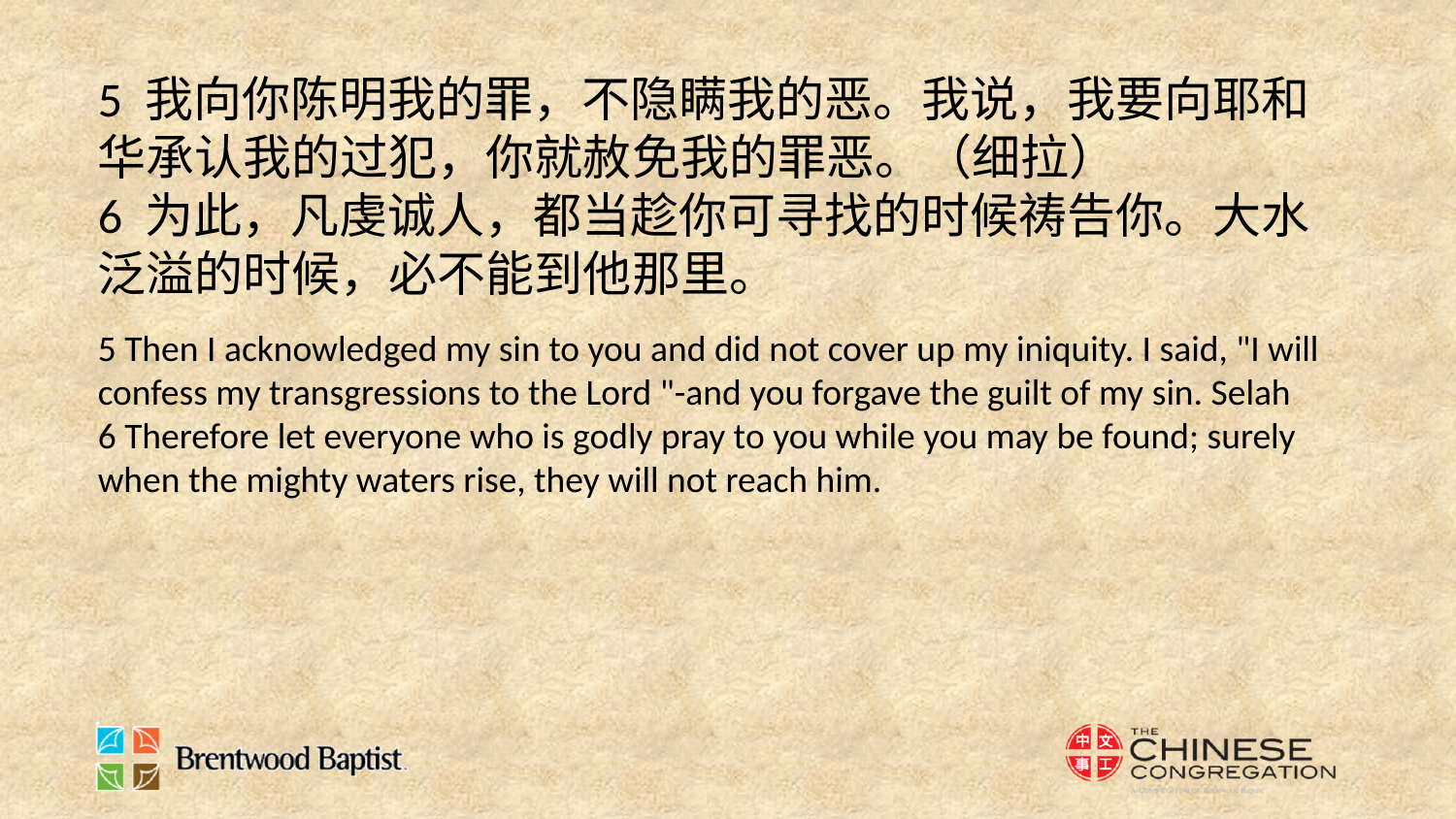

5 我向你陈明我的罪，不隐瞒我的恶。我说，我要向耶和华承认我的过犯，你就赦免我的罪恶。（细拉）
6 为此，凡虔诚人，都当趁你可寻找的时候祷告你。大水泛溢的时候，必不能到他那里。

5 Then I acknowledged my sin to you and did not cover up my iniquity. I said, "I will confess my transgressions to the Lord "-and you forgave the guilt of my sin. Selah
6 Therefore let everyone who is godly pray to you while you may be found; surely when the mighty waters rise, they will not reach him.